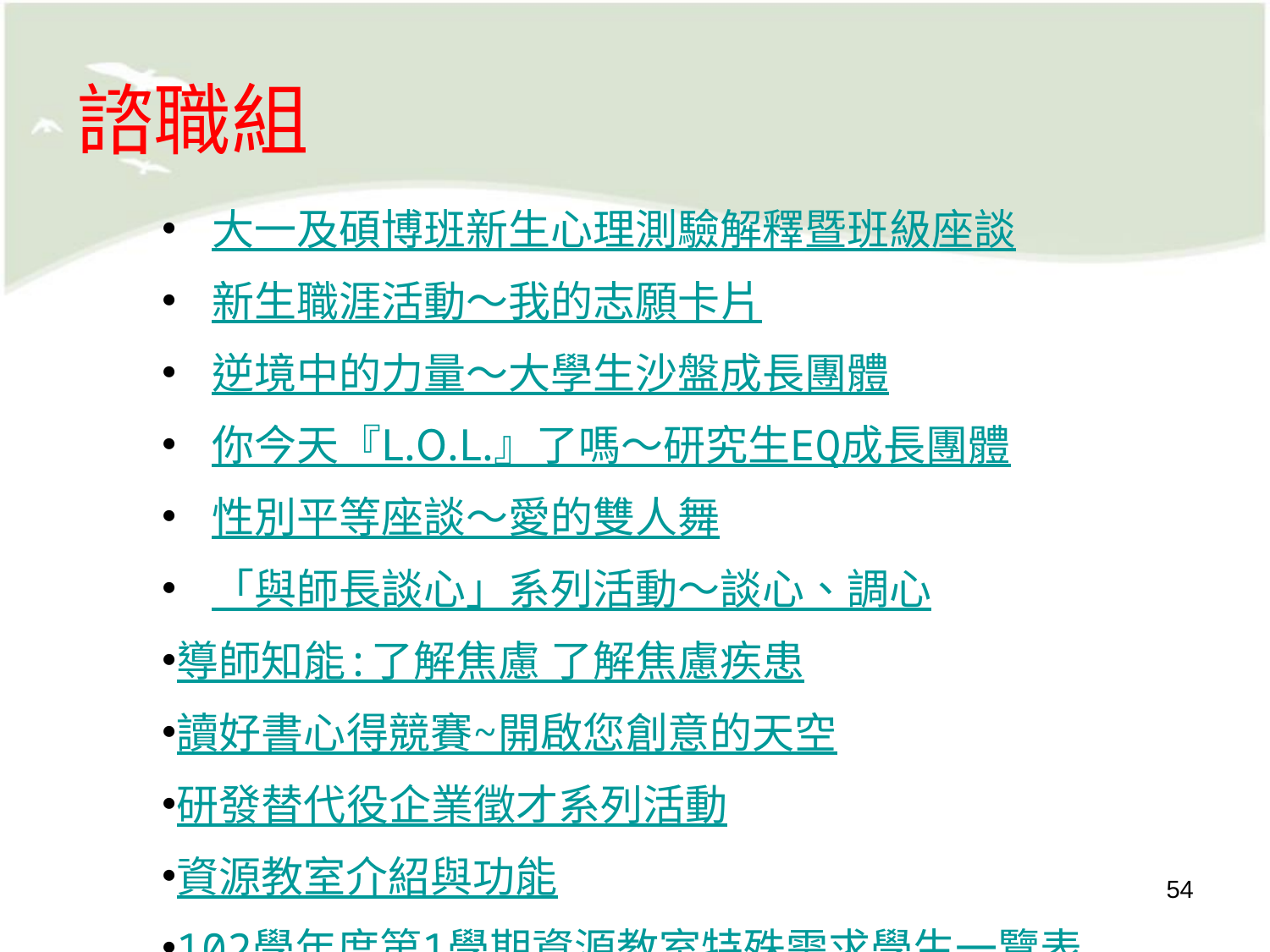

# 諮職組
大一及碩博班新生心理測驗解釋暨班級座談
新生職涯活動～我的志願卡片
逆境中的力量～大學生沙盤成長團體
你今天『L.O.L.』了嗎～研究生EQ成長團體
性別平等座談～愛的雙人舞
「與師長談心」系列活動～談心、調心
導師知能:了解焦慮 了解焦慮疾患
讀好書心得競賽~開啟您創意的天空
研發替代役企業徵才系列活動
資源教室介紹與功能
102學年度第1學期資源教室特殊需求學生一覽表

54